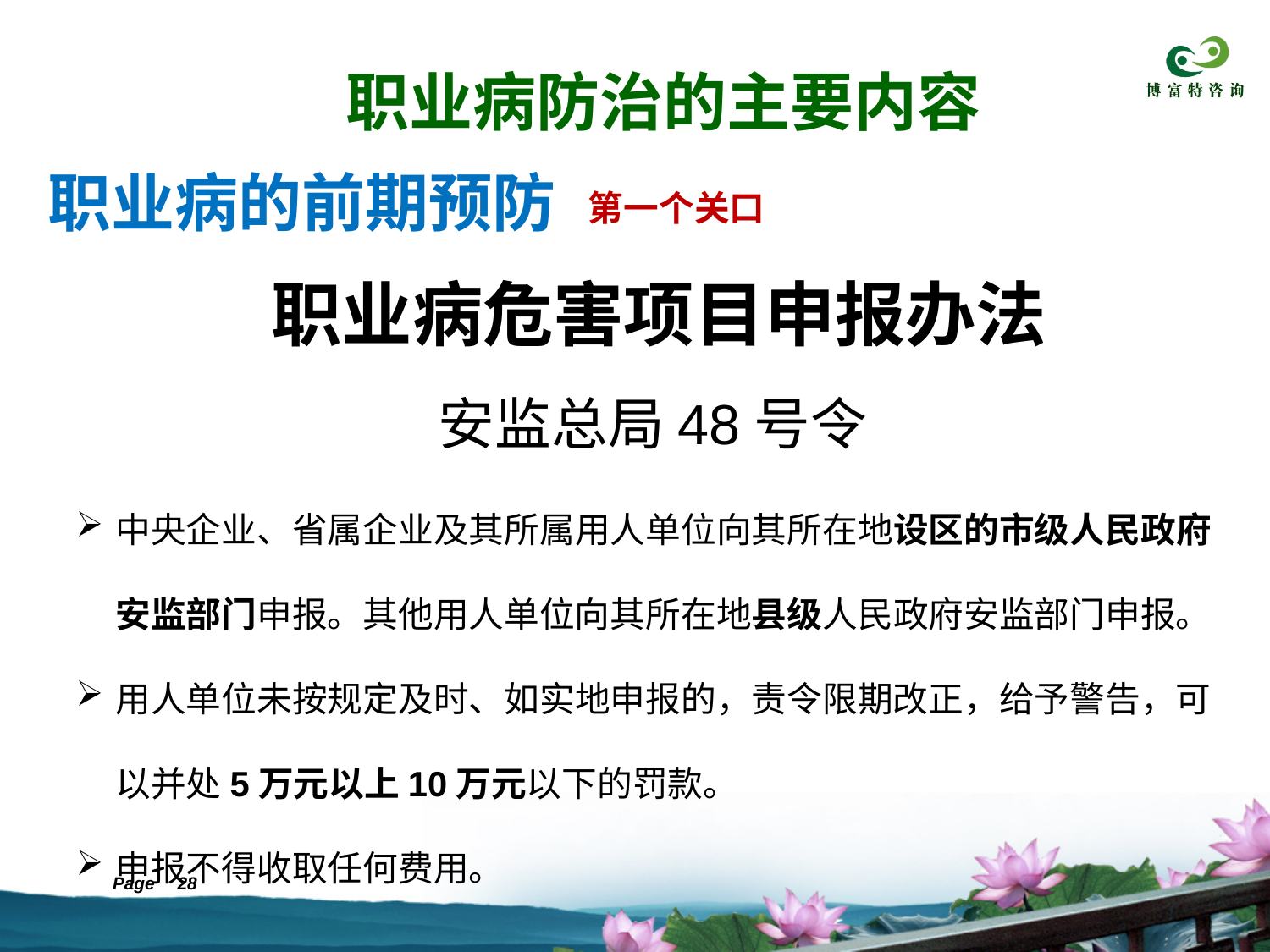

职业病防治的主要内容
职业病的前期预防
第一个关口
职业病危害项目申报办法
安监总局48号令
中央企业、省属企业及其所属用人单位向其所在地设区的市级人民政府安监部门申报。其他用人单位向其所在地县级人民政府安监部门申报。
用人单位未按规定及时、如实地申报的，责令限期改正，给予警告，可以并处5万元以上10万元以下的罚款。
申报不得收取任何费用。